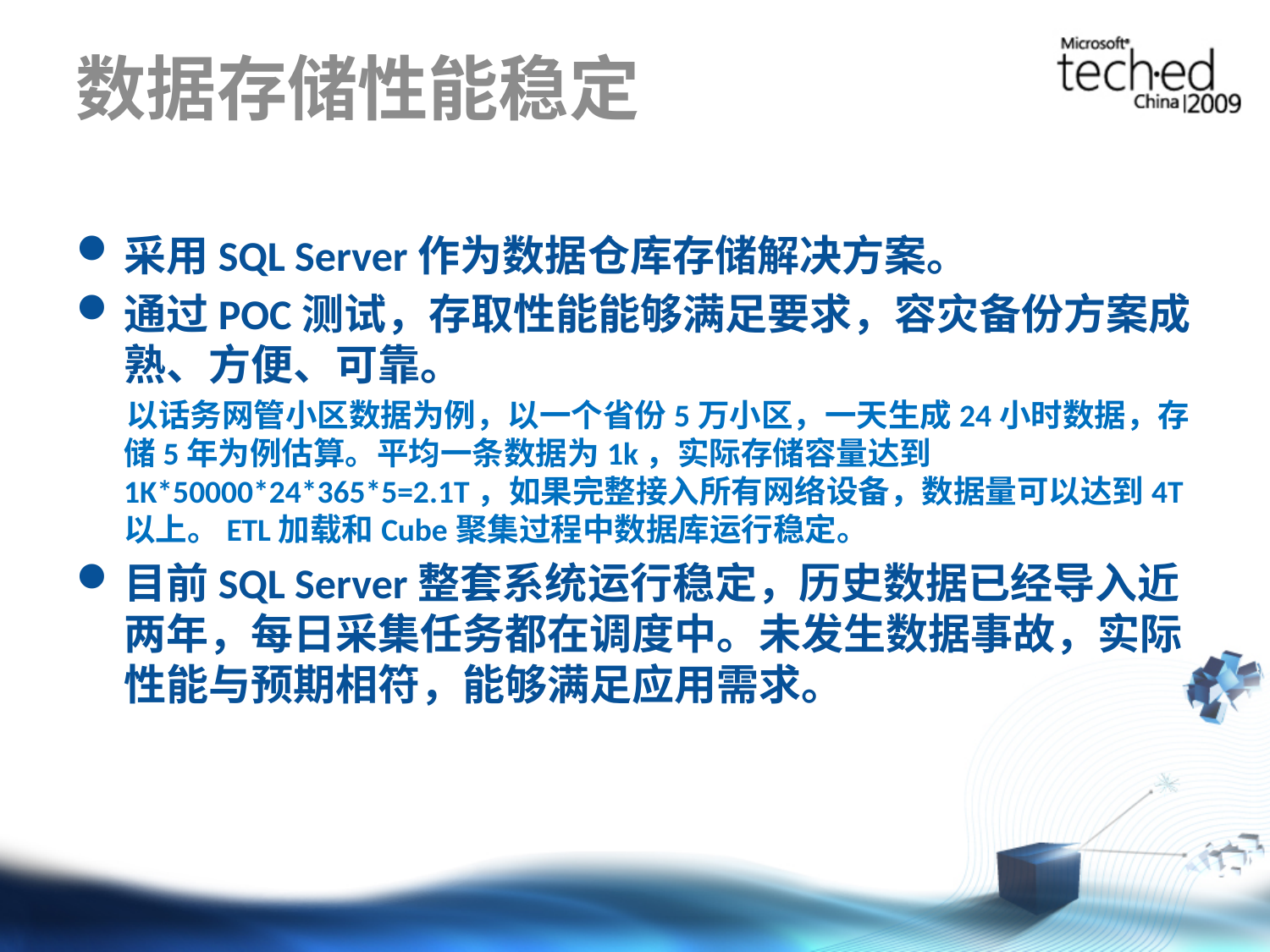

# 数据存储性能稳定
采用SQL Server作为数据仓库存储解决方案。
通过POC测试，存取性能能够满足要求，容灾备份方案成熟、方便、可靠。
      以话务网管小区数据为例，以一个省份5万小区，一天生成24小时数据，存储5年为例估算。平均一条数据为1k，实际存储容量达到1K*50000*24*365*5=2.1T，如果完整接入所有网络设备，数据量可以达到4T以上。ETL加载和Cube聚集过程中数据库运行稳定。
目前SQL Server整套系统运行稳定，历史数据已经导入近两年，每日采集任务都在调度中。未发生数据事故，实际性能与预期相符，能够满足应用需求。